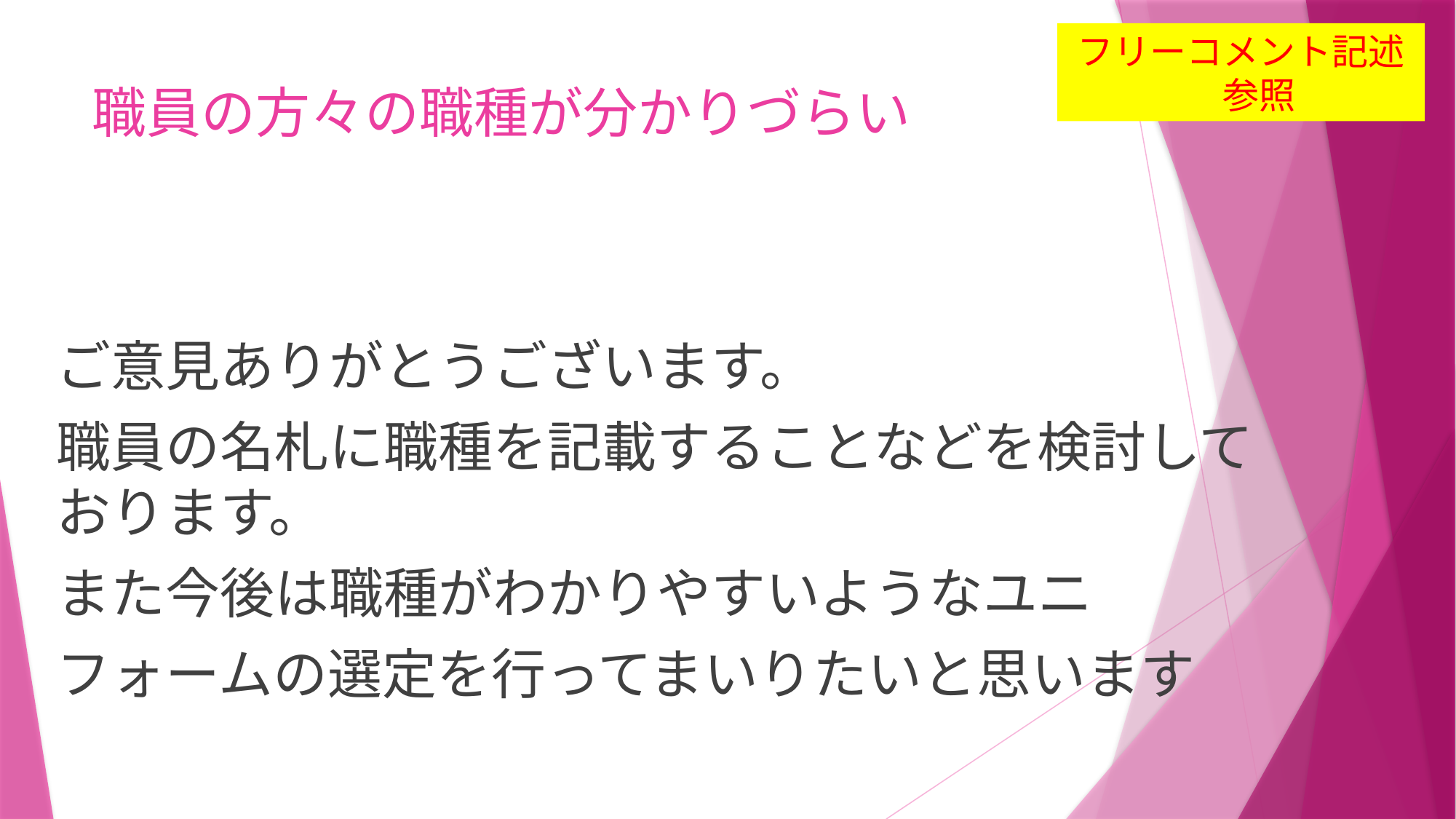

フリーコメント記述
　参照
# 職員の方々の職種が分かりづらい
ご意見ありがとうございます。
職員の名札に職種を記載することなどを検討しております。
また今後は職種がわかりやすいようなユニ
フォームの選定を行ってまいりたいと思います